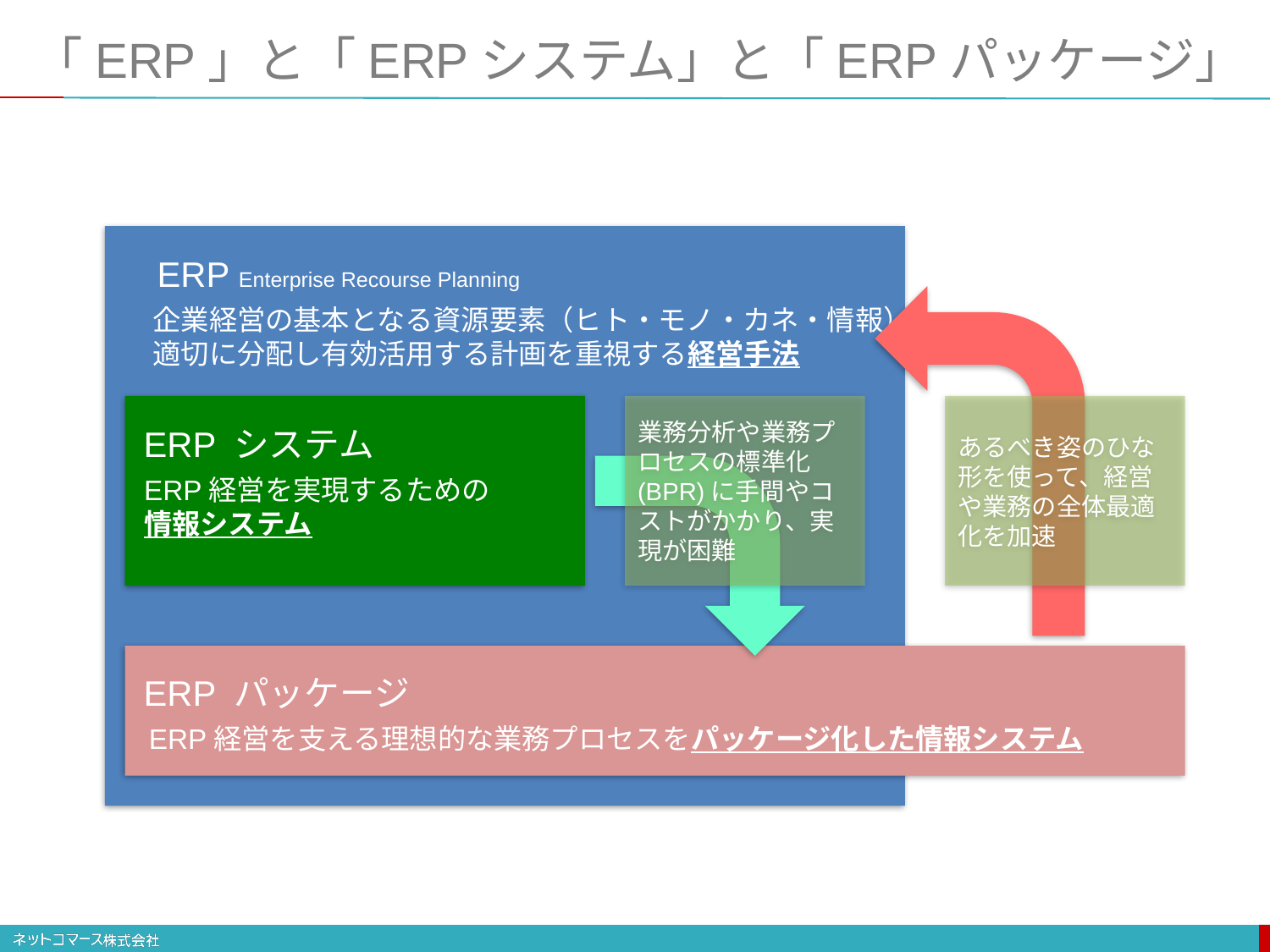

# 「ERP」と「ERPシステム」と「ERPパッケージ」

ERP Enterprise Recourse Planning

あるべき姿のひな形を使って、経営や業務の全体最適化を加速
企業経営の基本となる資源要素（ヒト・モノ・カネ・情報）を
適切に分配し有効活用する計画を重視する経営手法

ERP システム
ERP経営を実現するための
情報システム
業務分析や業務プロセスの標準化(BPR)に手間やコストがかかり、実現が困難

ERP パッケージ
ERP経営を支える理想的な業務プロセスをパッケージ化した情報システム